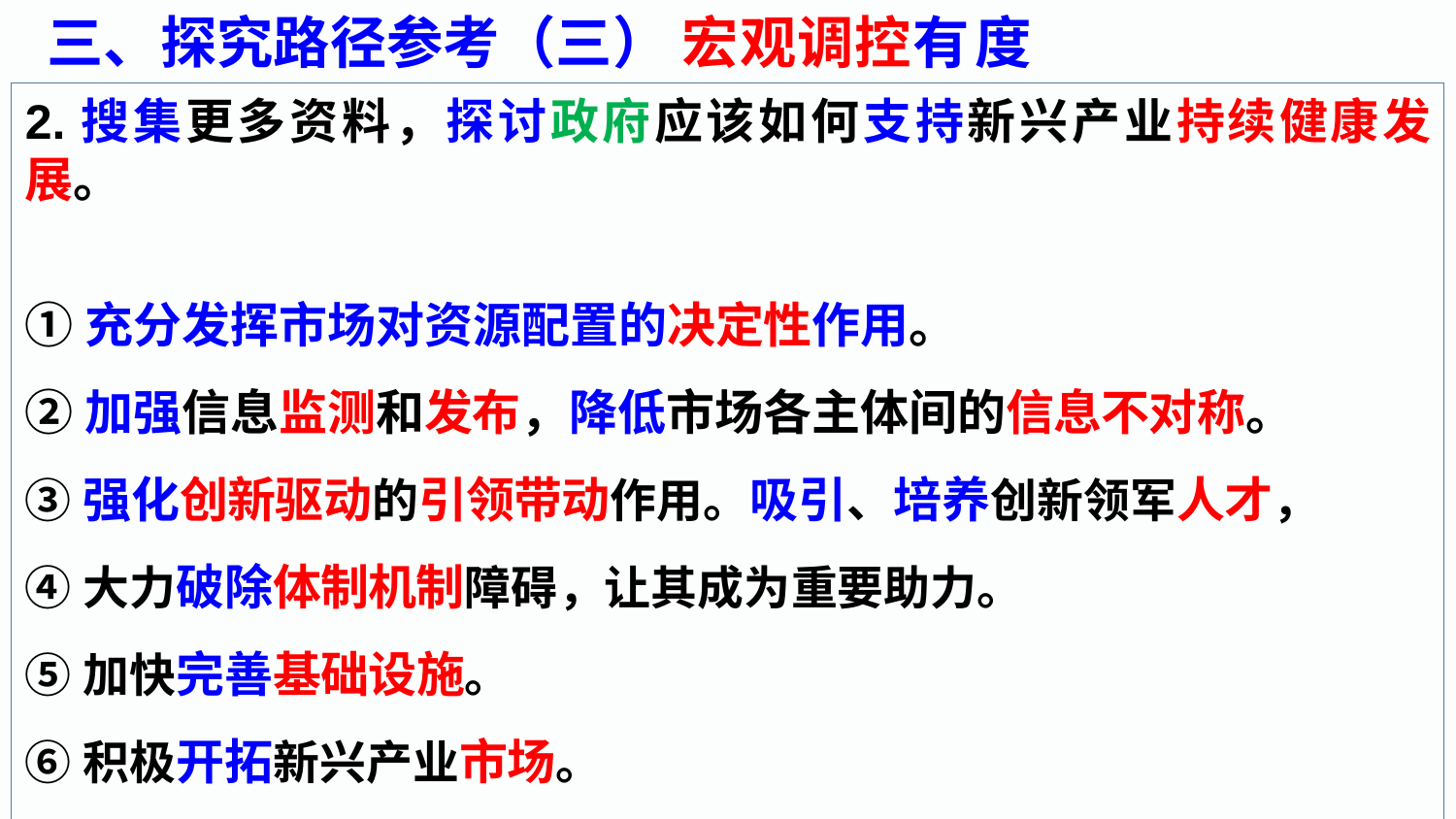

三、探究路径参考（三） 宏观调控有度
2.搜集更多资料，探讨政府应该如何支持新兴产业持续健康发展。

①充分发挥市场对资源配置的决定性作用。
②加强信息监测和发布，降低市场各主体间的信息不对称。
③强化创新驱动的引领带动作用。吸引、培养创新领军人才，
④大力破除体制机制障碍，让其成为重要助力。
⑤加快完善基础设施。
⑥积极开拓新兴产业市场。